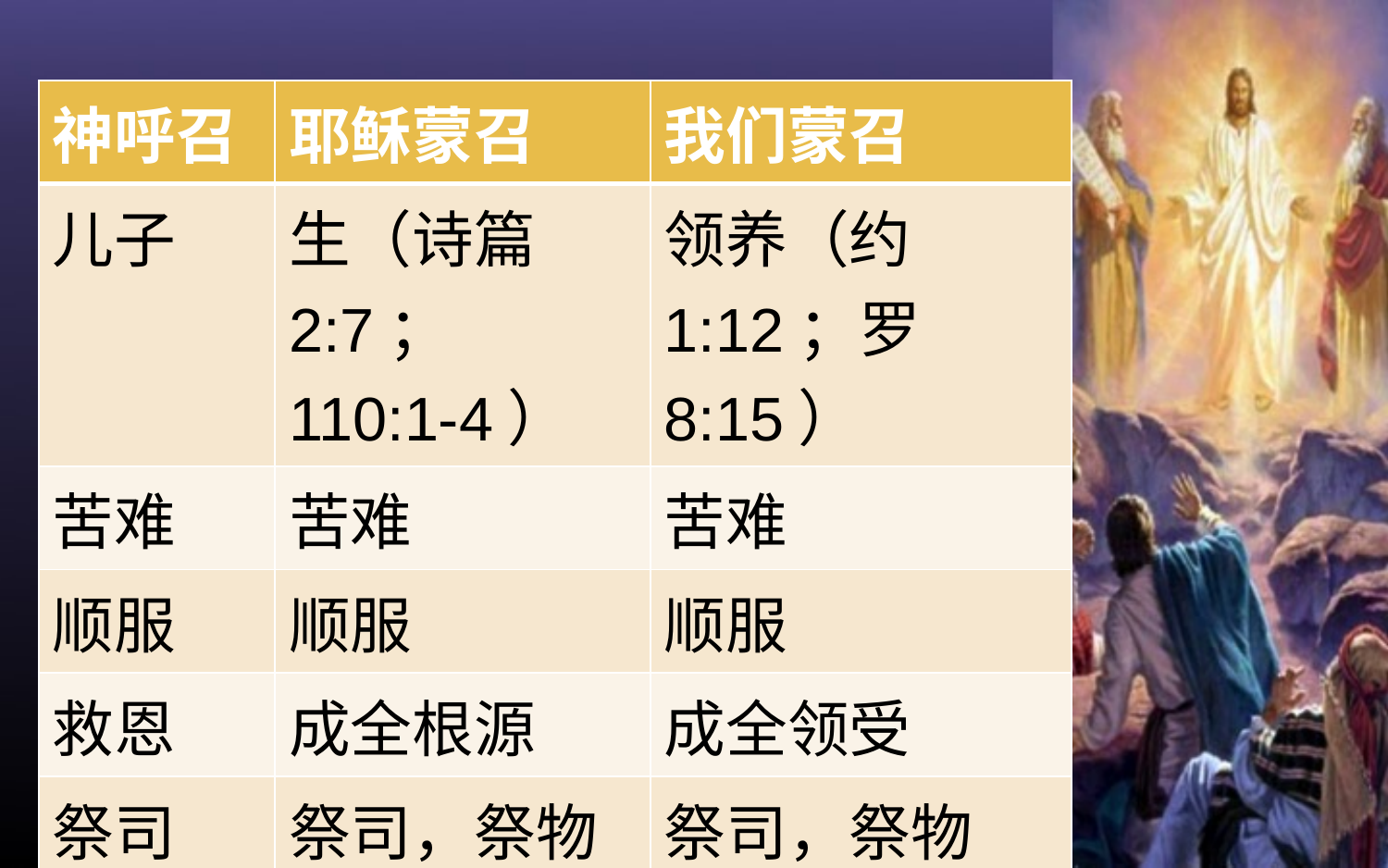

| 神呼召 | 耶稣蒙召 | 我们蒙召 |
| --- | --- | --- |
| 儿子 | 生（诗篇2:7；110:1-4） | 领养（约1:12；罗8:15） |
| 苦难 | 苦难 | 苦难 |
| 顺服 | 顺服 | 顺服 |
| 救恩 | 成全根源 | 成全领受 |
| 祭司 | 祭司，祭物 | 祭司，祭物 |